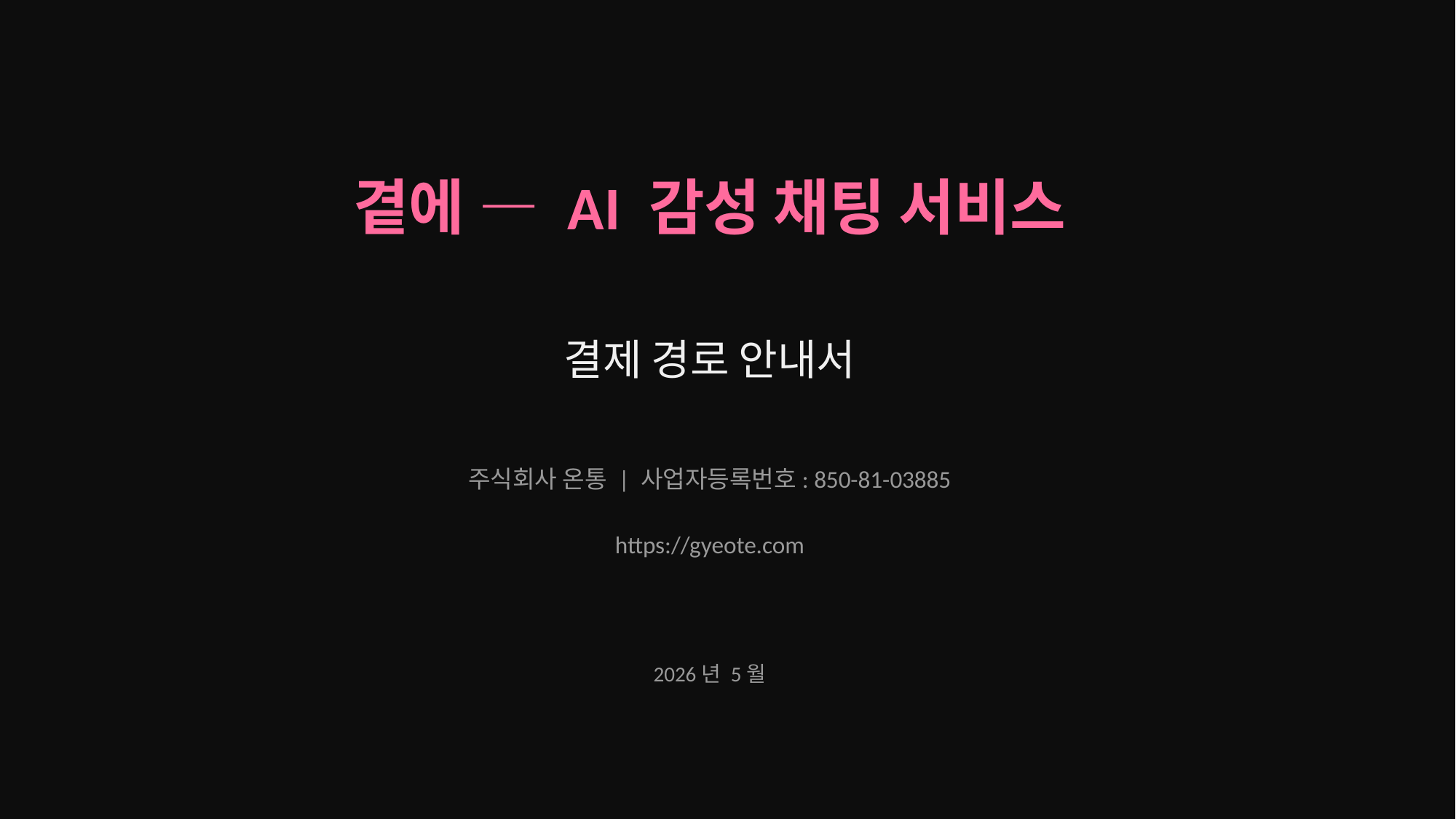

곁에 — AI 감성 채팅 서비스
결제 경로 안내서
주식회사 온통 | 사업자등록번호: 850-81-03885
https://gyeote.com
2026년 5월